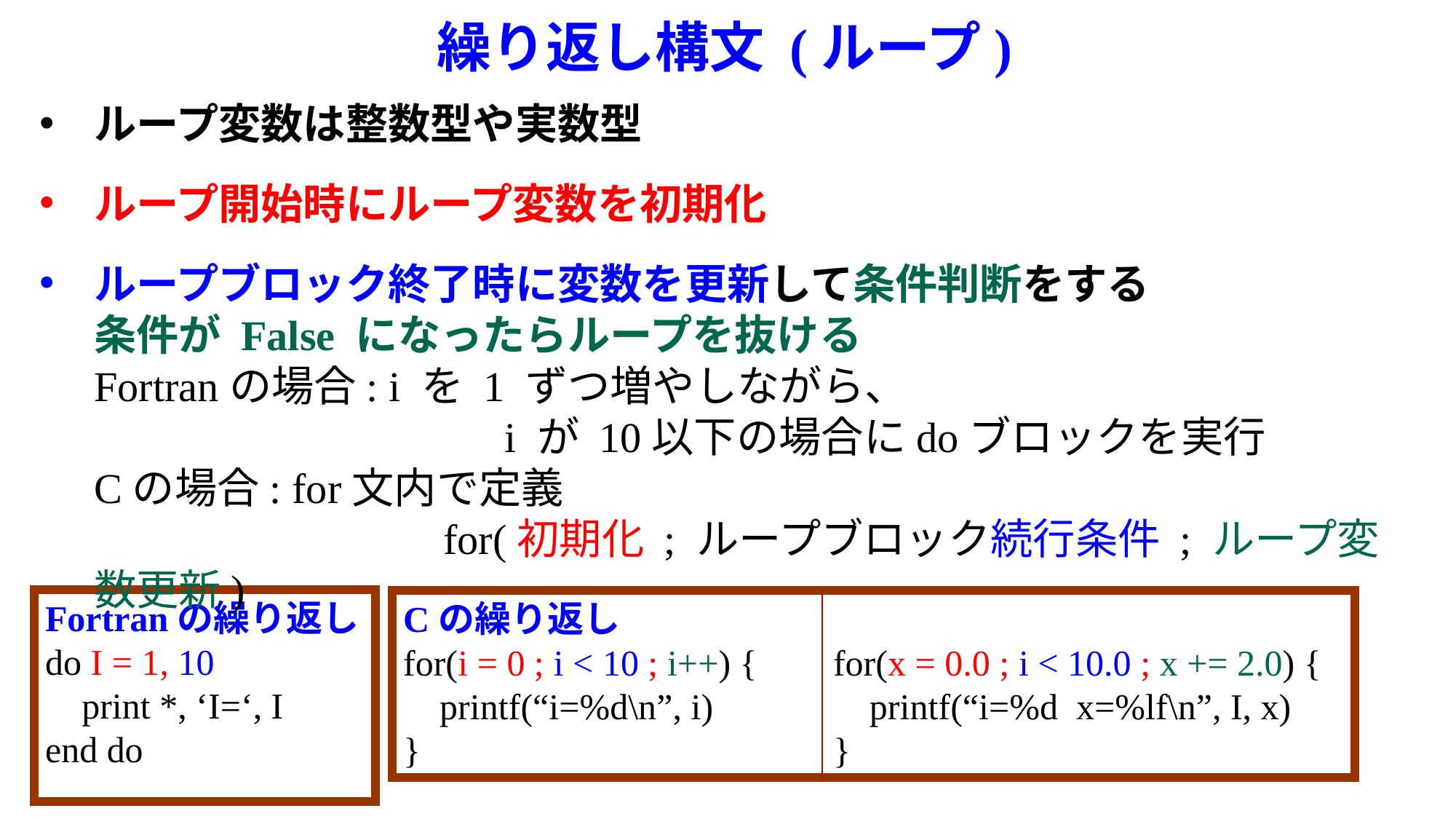

# 繰り返し構文 (ループ)
ループ変数は整数型や実数型

ループ開始時にループ変数を初期化

ループブロック終了時に変数を更新して条件判断をする
条件が False になったらループを抜ける
Fortranの場合: i を 1 ずつ増やしながら、
　　　　　　　　　  i が 10以下の場合にdoブロックを実行
Cの場合: for文内で定義
　　　　　　　　for(初期化 ; ループブロック続行条件 ; ループ変数更新)
Fortranの繰り返し
do I = 1, 10
    print *, ‘I=‘, I
end do

for(x = 0.0 ; i < 10.0 ; x += 2.0) {
    printf(“i=%d  x=%lf\n”, I, x)
}
Cの繰り返し
for(i = 0 ; i < 10 ; i++) {
    printf(“i=%d\n”, i)
}